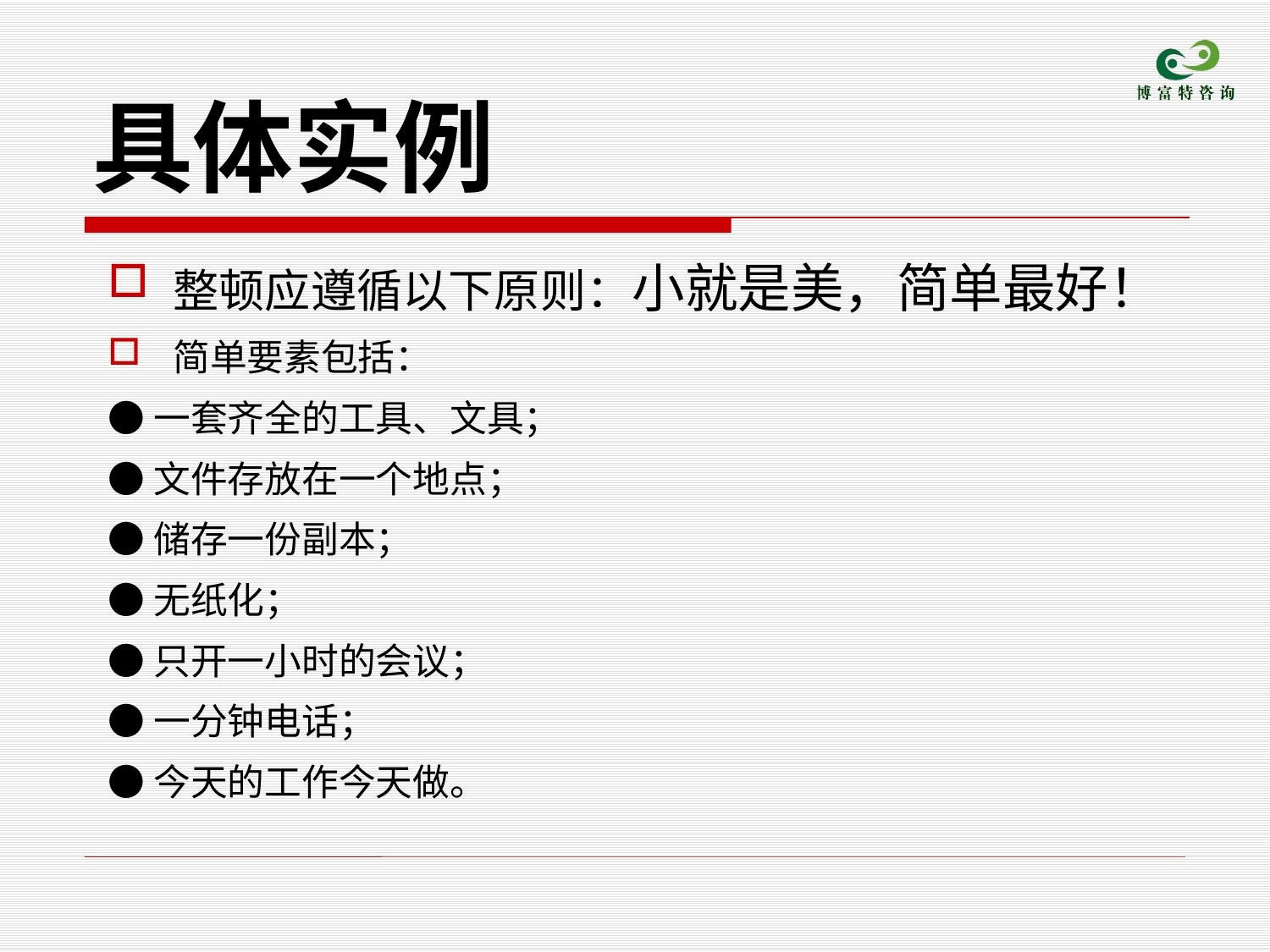

# 具体实例

整顿应遵循以下原则：小就是美，简单最好！
简单要素包括：
●一套齐全的工具、文具；
●文件存放在一个地点；
●储存一份副本；
●无纸化；
●只开一小时的会议；
●一分钟电话；
●今天的工作今天做。
162